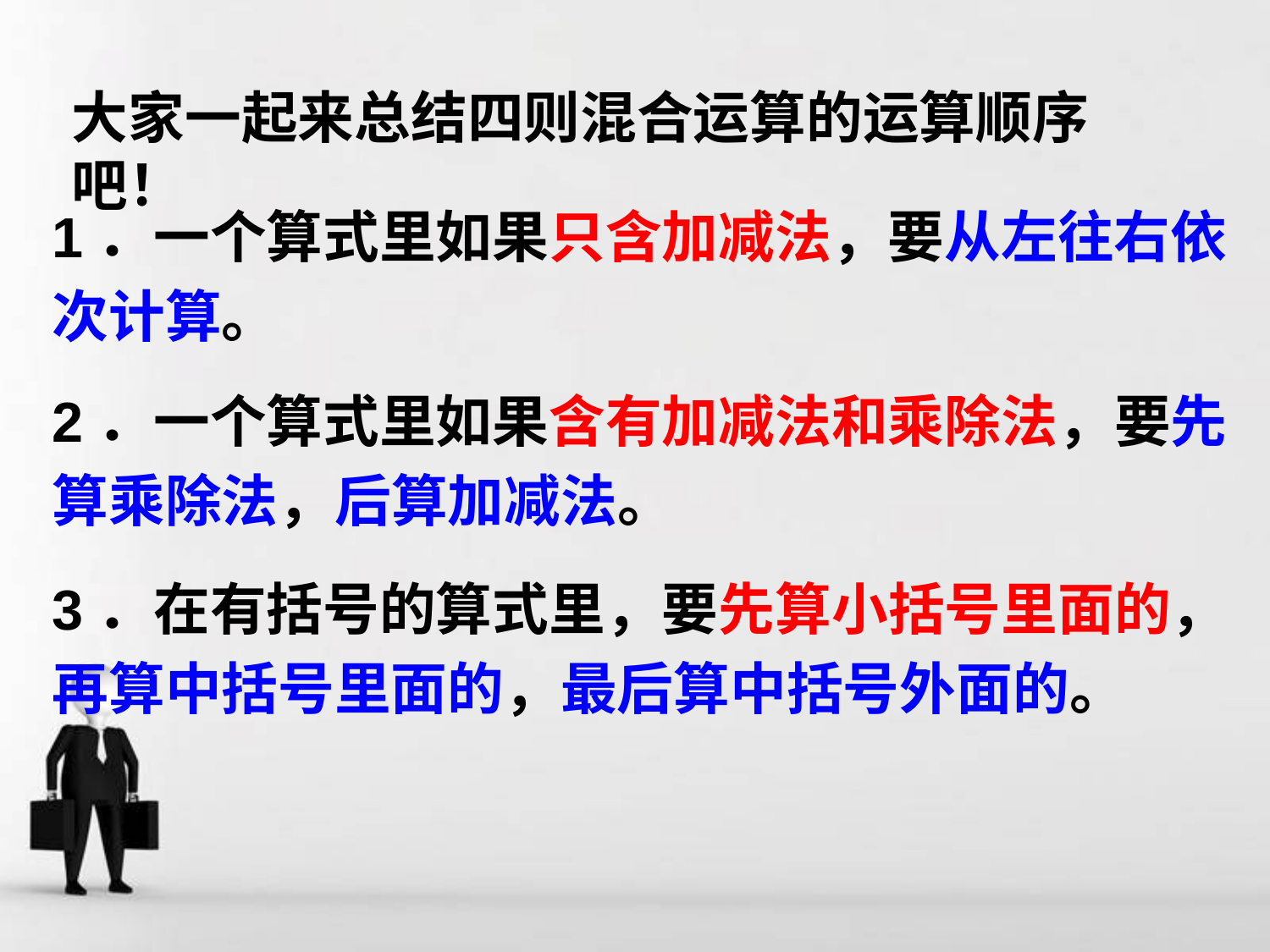

大家一起来总结四则混合运算的运算顺序吧！
1．一个算式里如果只含加减法，要从左往右依次计算。
2．一个算式里如果含有加减法和乘除法，要先算乘除法，后算加减法。
3．在有括号的算式里，要先算小括号里面的，
再算中括号里面的，最后算中括号外面的。